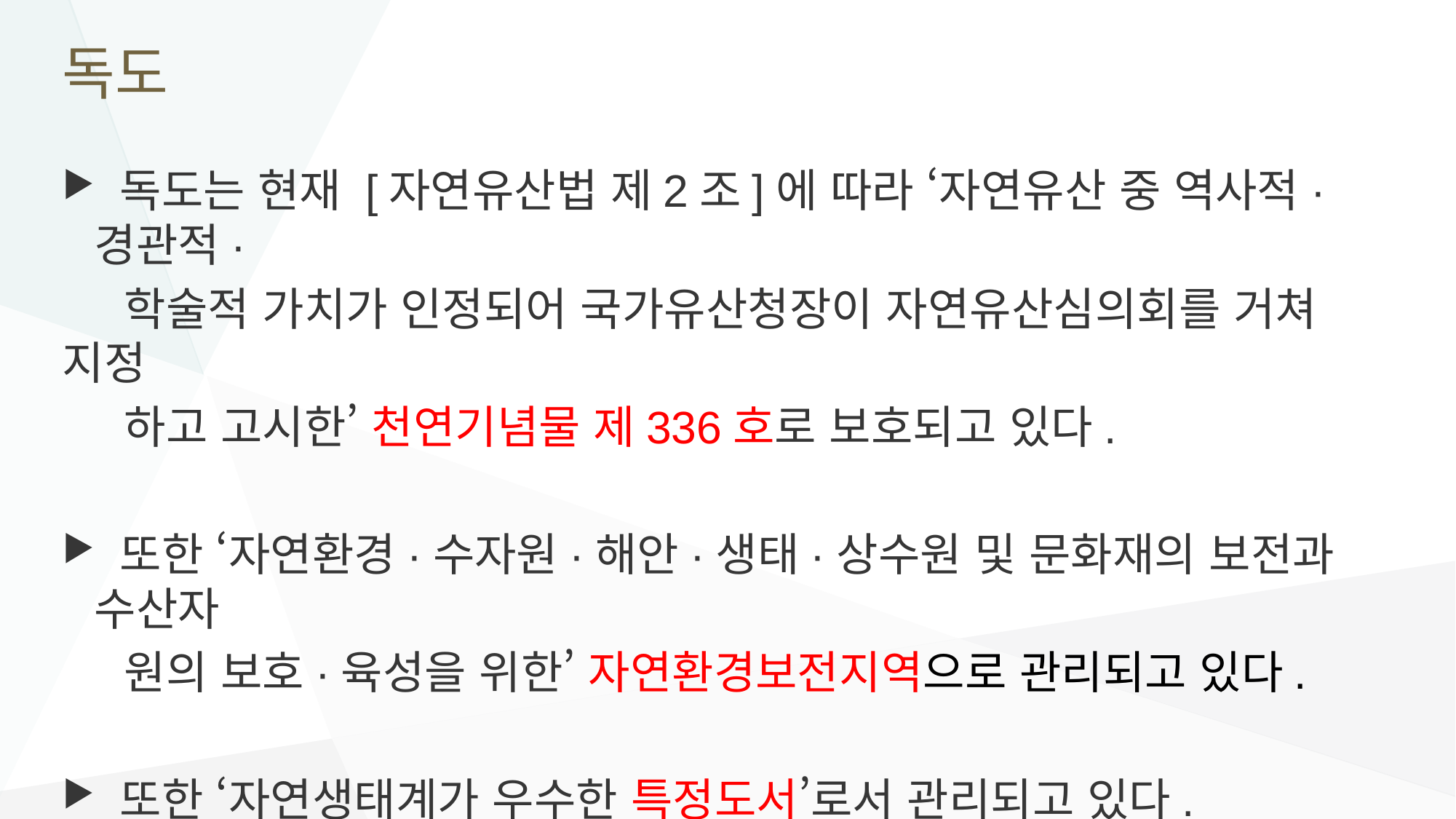

# 독도
 독도는 현재 [자연유산법 제2조]에 따라 ‘자연유산 중 역사적·경관적·
    학술적 가치가 인정되어 국가유산청장이 자연유산심의회를 거쳐 지정
    하고 고시한’ 천연기념물 제336호로 보호되고 있다.

 또한 ‘자연환경·수자원·해안·생태·상수원 및 문화재의 보전과 수산자
    원의 보호·육성을 위한’ 자연환경보전지역으로 관리되고 있다.

 또한 ‘자연생태계가 우수한 특정도서’로서 관리되고 있다.